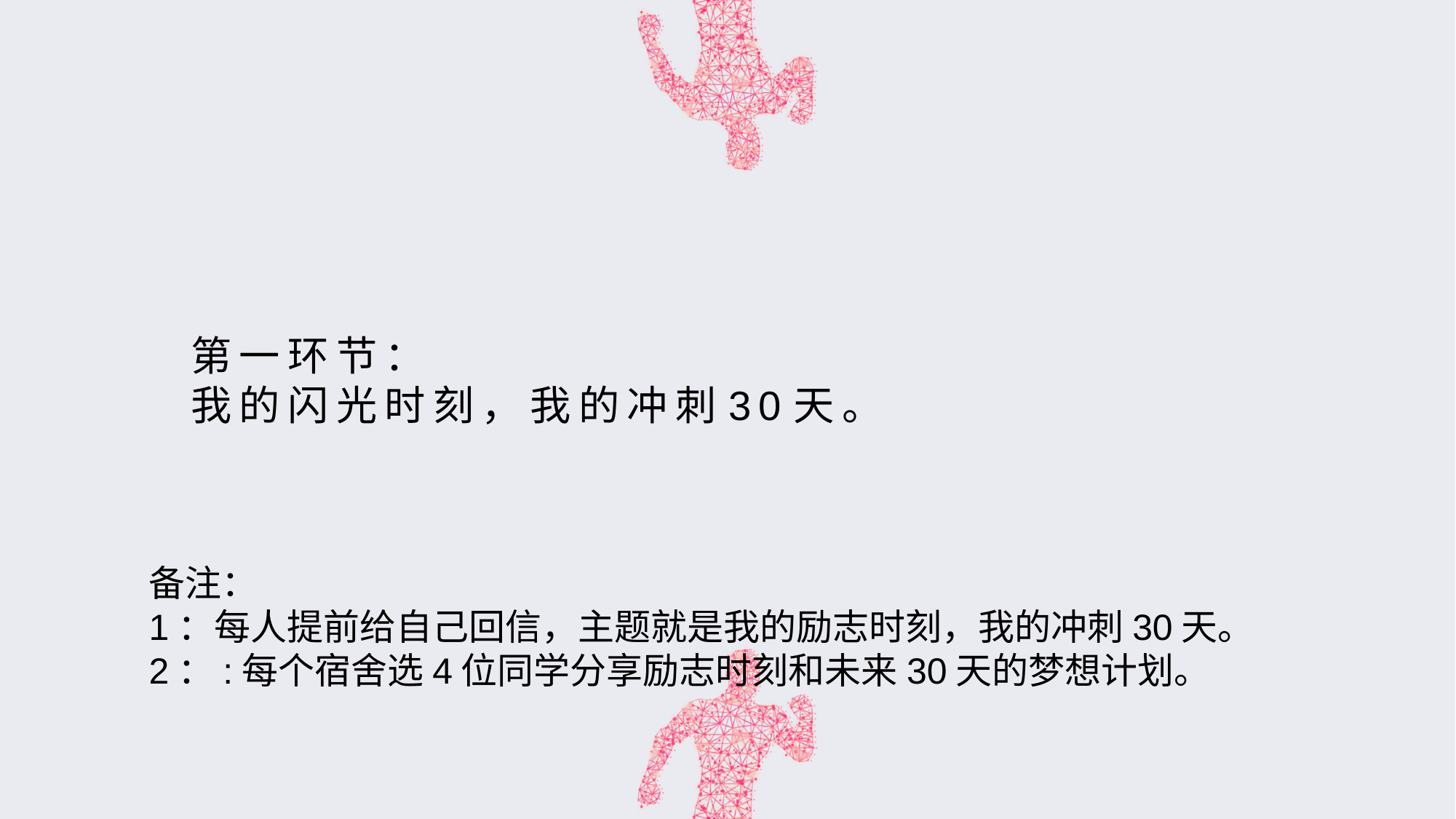

第一环节：
我的闪光时刻，我的冲刺30天。
备注：
1：每人提前给自己回信，主题就是我的励志时刻，我的冲刺30天。
2：:每个宿舍选4位同学分享励志时刻和未来30天的梦想计划。